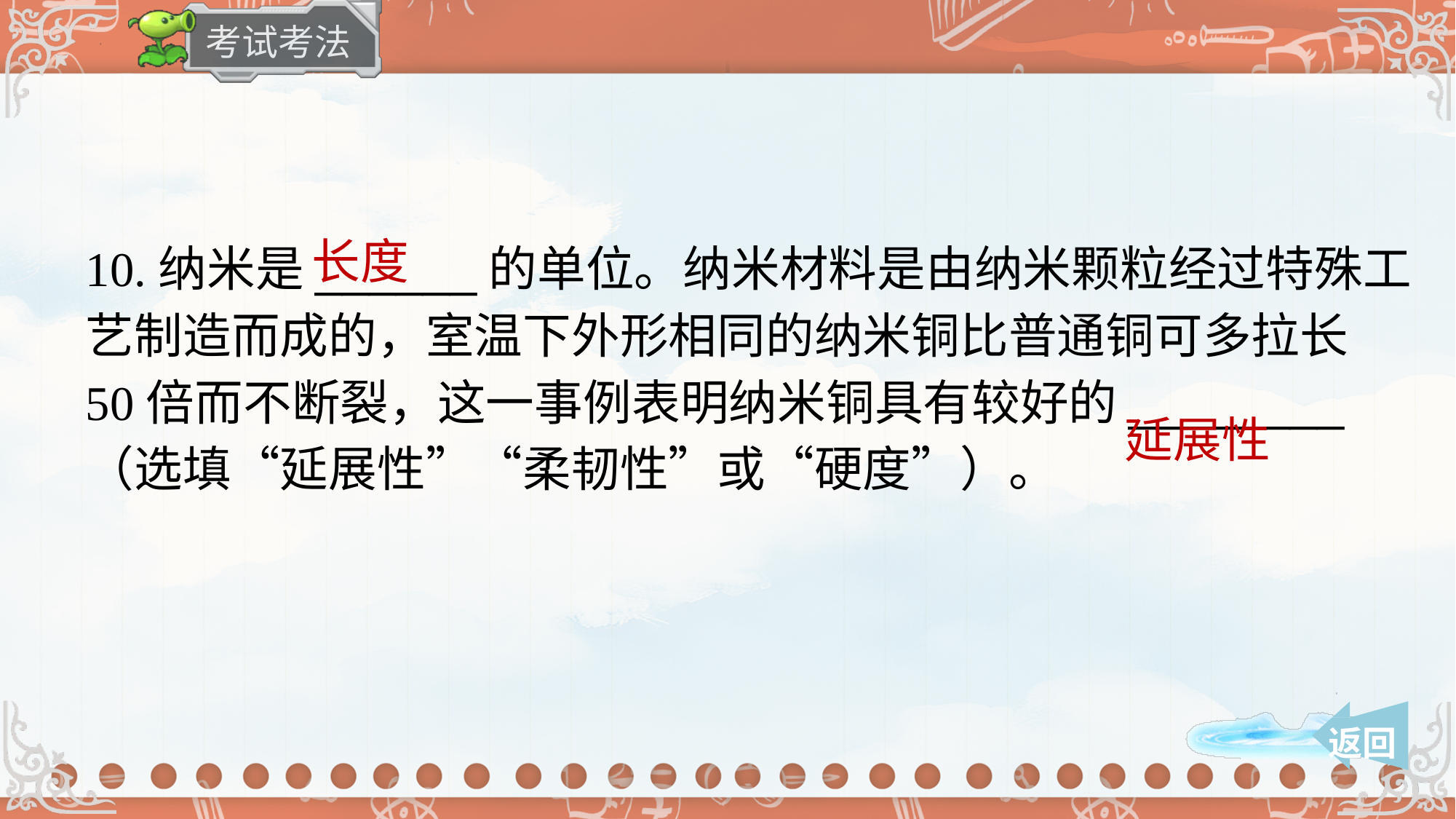

长度
10.纳米是______的单位。纳米材料是由纳米颗粒经过特殊工
艺制造而成的，室温下外形相同的纳米铜比普通铜可多拉长
50倍而不断裂，这一事例表明纳米铜具有较好的________
（选填“延展性”“柔韧性”或“硬度”）。
延展性
 返回